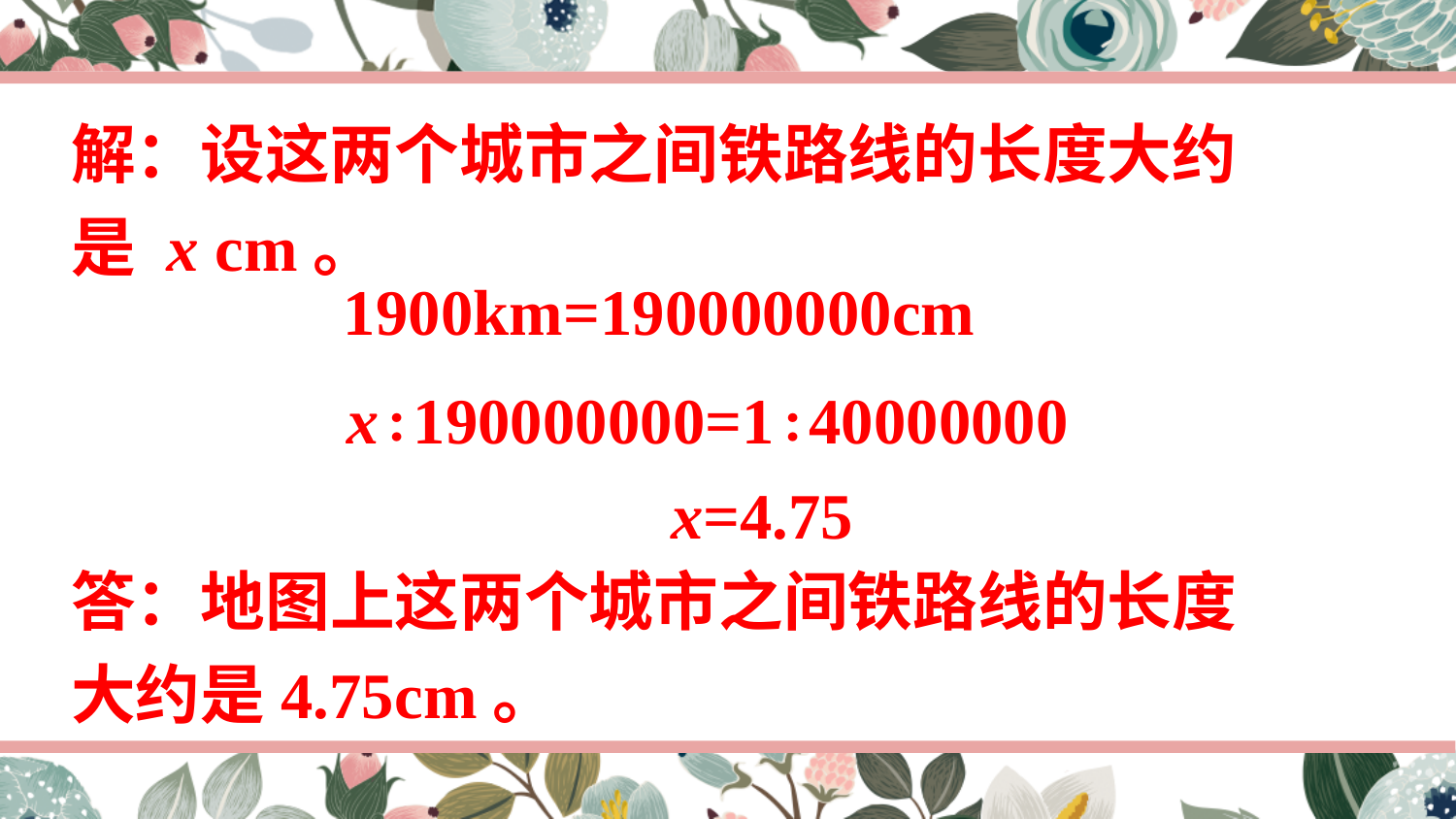

解：设这两个城市之间铁路线的长度大约是 x cm。
1900km=190000000cm
x∶190000000=1∶40000000
x=4.75
答：地图上这两个城市之间铁路线的长度大约是4.75cm。